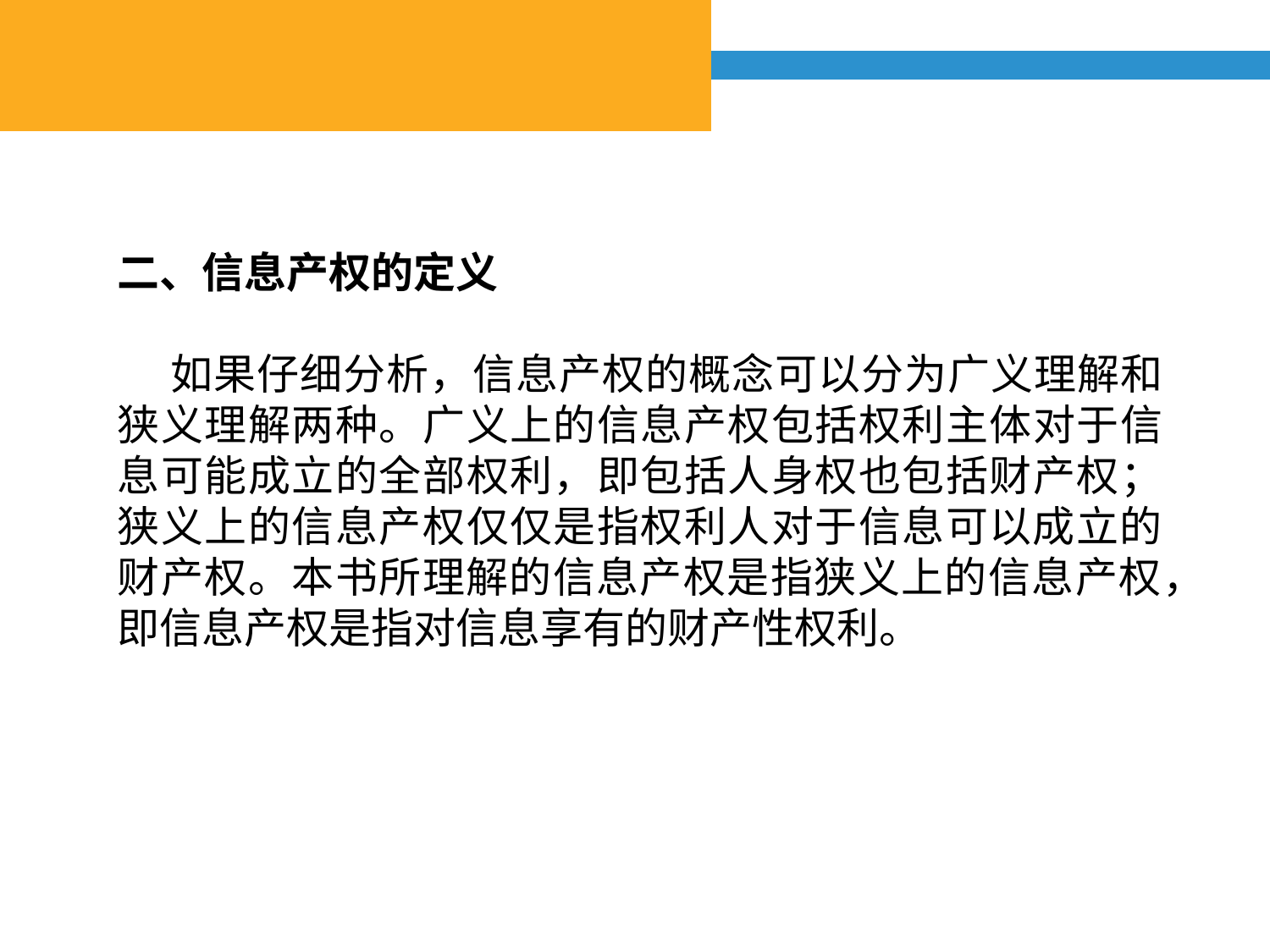

二、信息产权的定义

    如果仔细分析，信息产权的概念可以分为广义理解和狭义理解两种。广义上的信息产权包括权利主体对于信息可能成立的全部权利，即包括人身权也包括财产权；狭义上的信息产权仅仅是指权利人对于信息可以成立的财产权。本书所理解的信息产权是指狭义上的信息产权，即信息产权是指对信息享有的财产性权利。